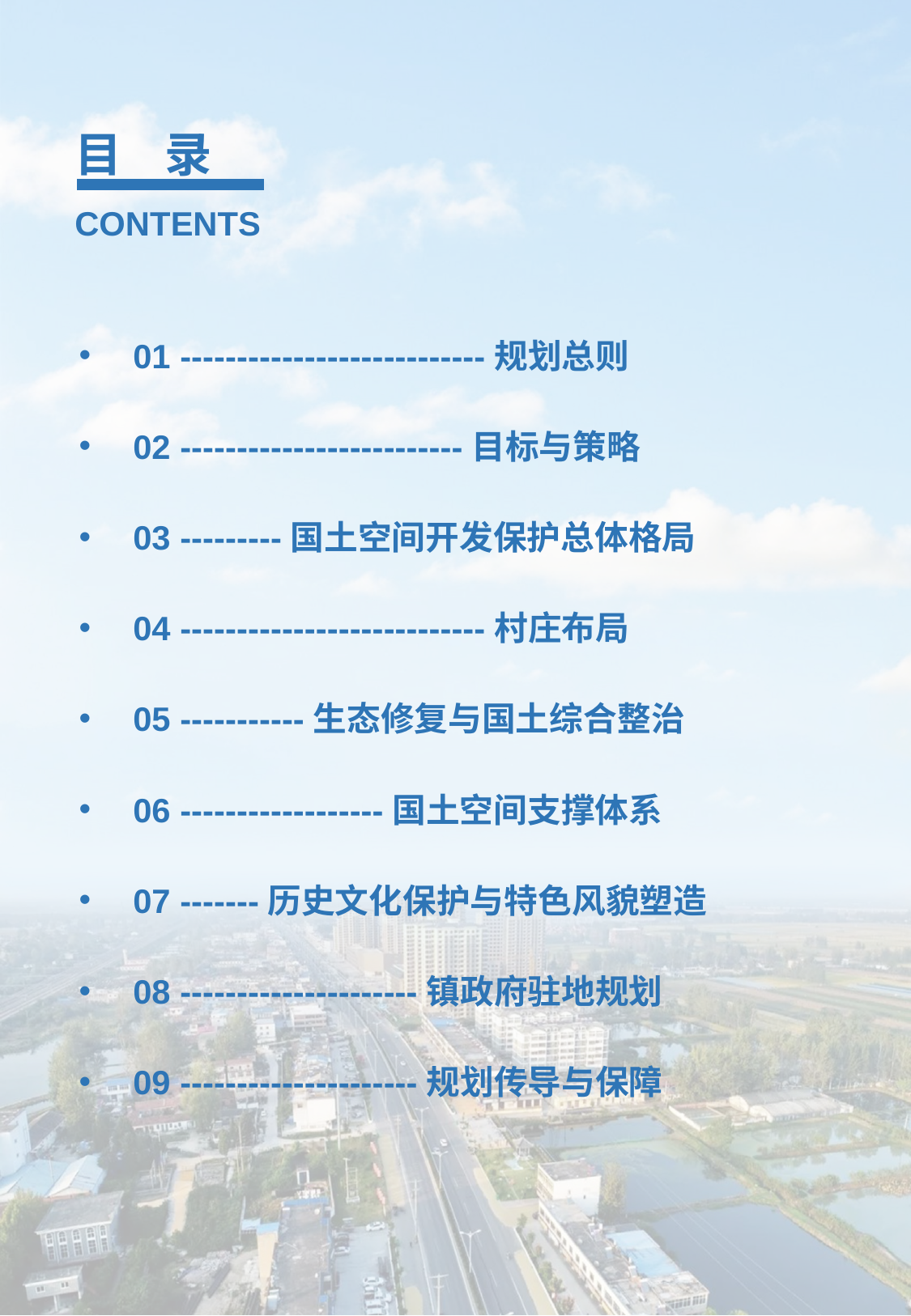

4
# 目    录 CONTENTS

01 ---------------------------规划总则
02 -------------------------目标与策略
03 ---------国土空间开发保护总体格局
04 ---------------------------村庄布局
05 -----------生态修复与国土综合整治
06 ------------------国土空间支撑体系
07 -------历史文化保护与特色风貌塑造
08 ---------------------镇政府驻地规划
09 ---------------------规划传导与保障